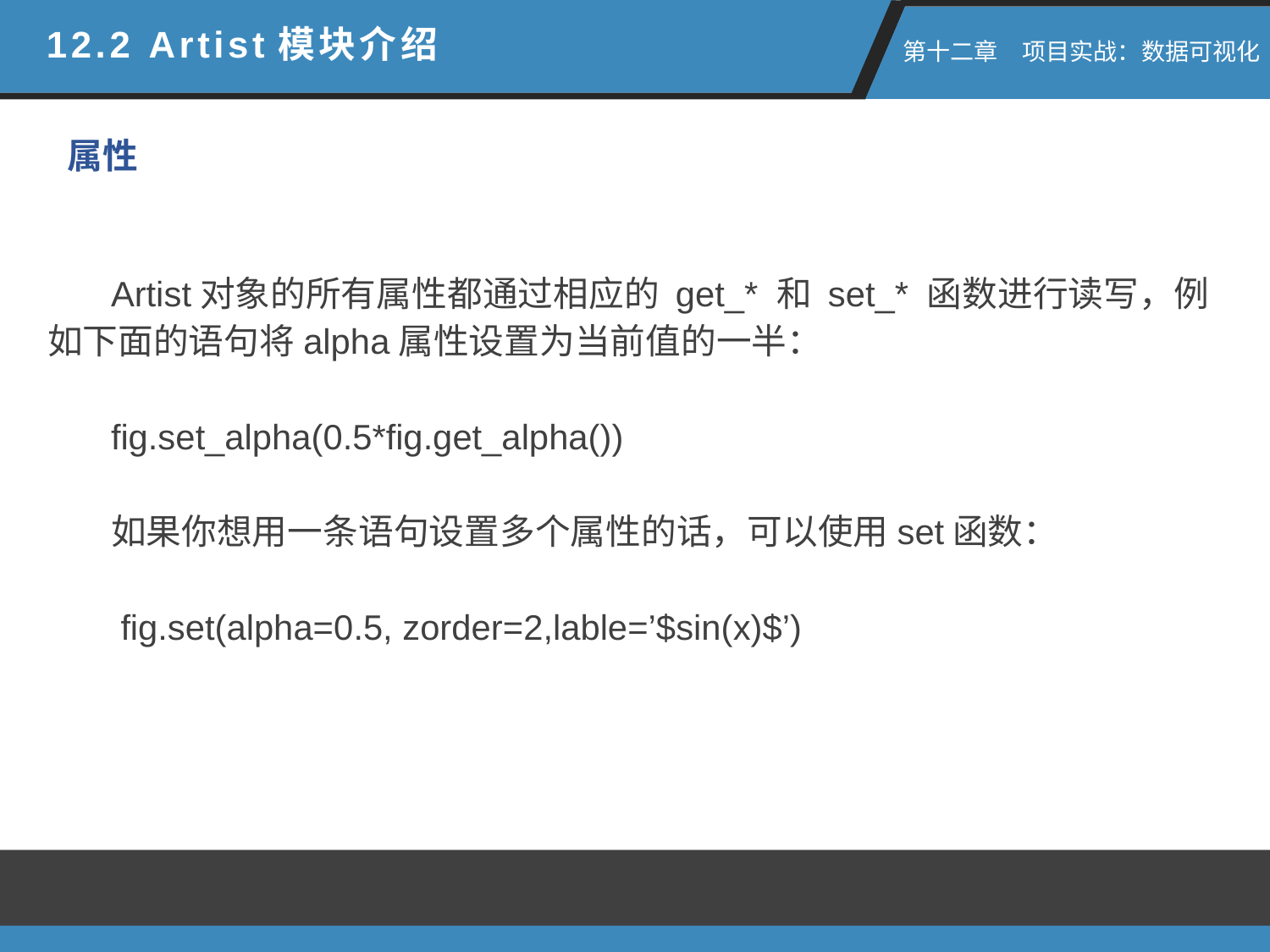

12.2 Artist模块介绍
  第十二章　项目实战：数据可视化
属性
Artist对象的所有属性都通过相应的 get_* 和 set_* 函数进行读写，例如下面的语句将alpha属性设置为当前值的一半：

fig.set_alpha(0.5*fig.get_alpha())

如果你想用一条语句设置多个属性的话，可以使用set函数：

 fig.set(alpha=0.5, zorder=2,lable=’$sin(x)$’)